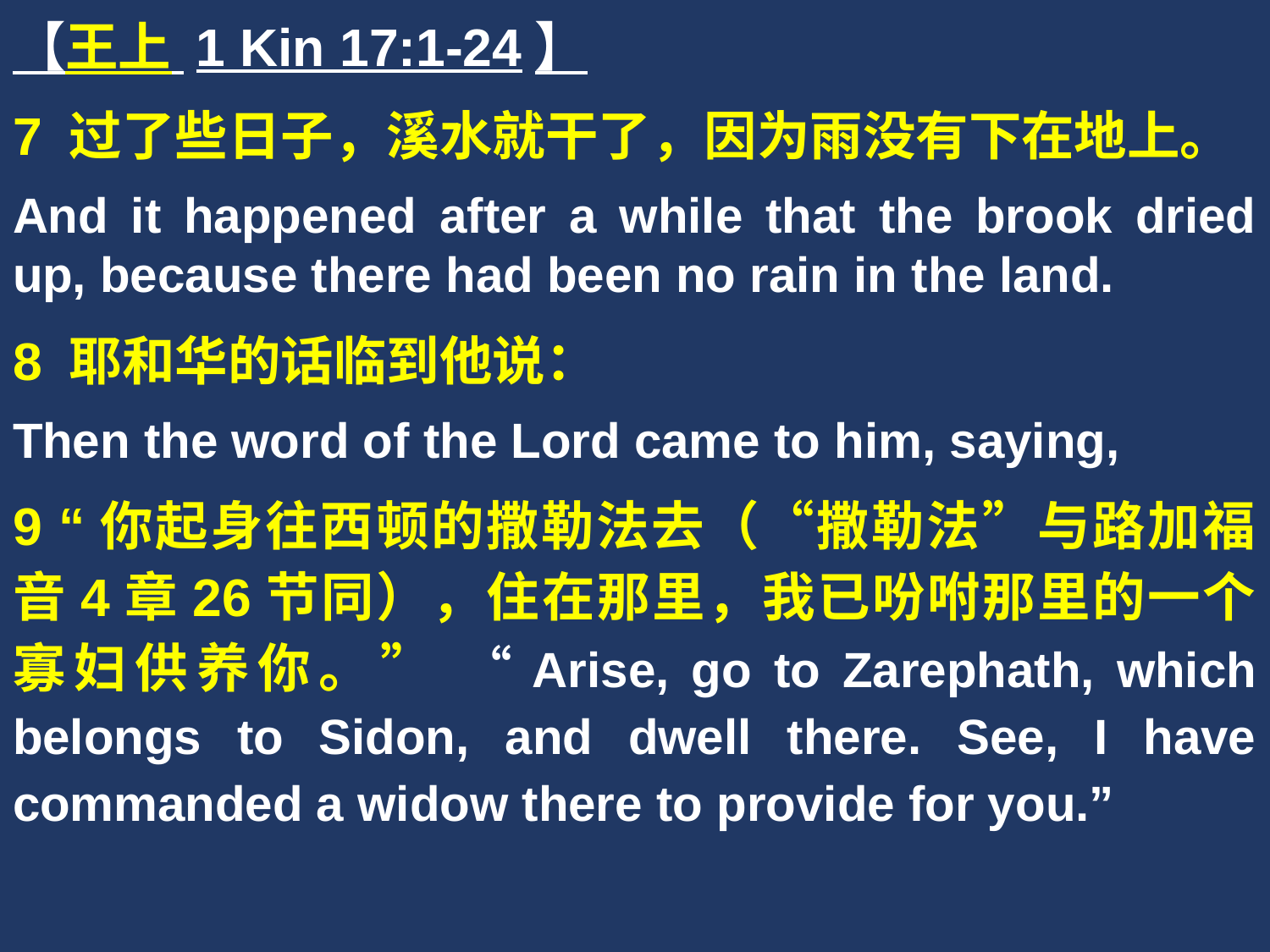

【王上 1 Kin 17:1-24】
7 过了些日子，溪水就干了，因为雨没有下在地上。
And it happened after a while that the brook dried up, because there had been no rain in the land.
8 耶和华的话临到他说：
Then the word of the Lord came to him, saying,
9 “你起身往西顿的撒勒法去（“撒勒法”与路加福音4章26节同），住在那里，我已吩咐那里的一个寡妇供养你。” “Arise, go to Zarephath, which belongs to Sidon, and dwell there. See, I have commanded a widow there to provide for you.”